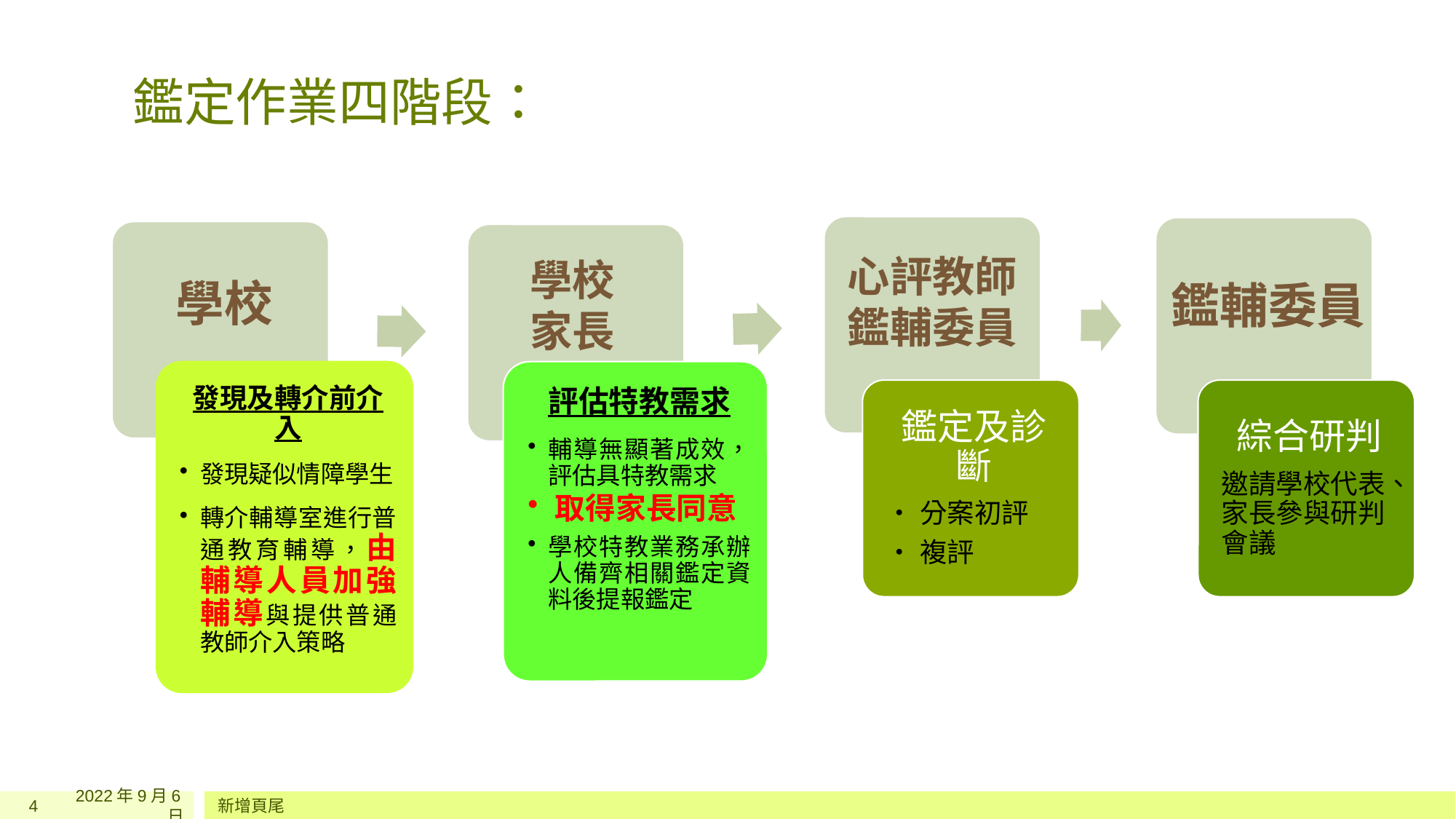

# 鑑定作業四階段：
發現及轉介前介入
發現疑似情障學生
轉介輔導室進行普通教育輔導，由輔導人員加強輔導與提供普通教師介入策略

評估特教需求
輔導無顯著成效，評估具特教需求
取得家長同意
學校特教業務承辦人備齊相關鑑定資料後提報鑑定

鑑定及診斷
‧分案初評
‧複評

綜合研判
邀請學校代表、家長參與研判會議
心評教師
鑑輔委員
學校
家長
學校
鑑輔委員
4
2022年9月6日
新增頁尾